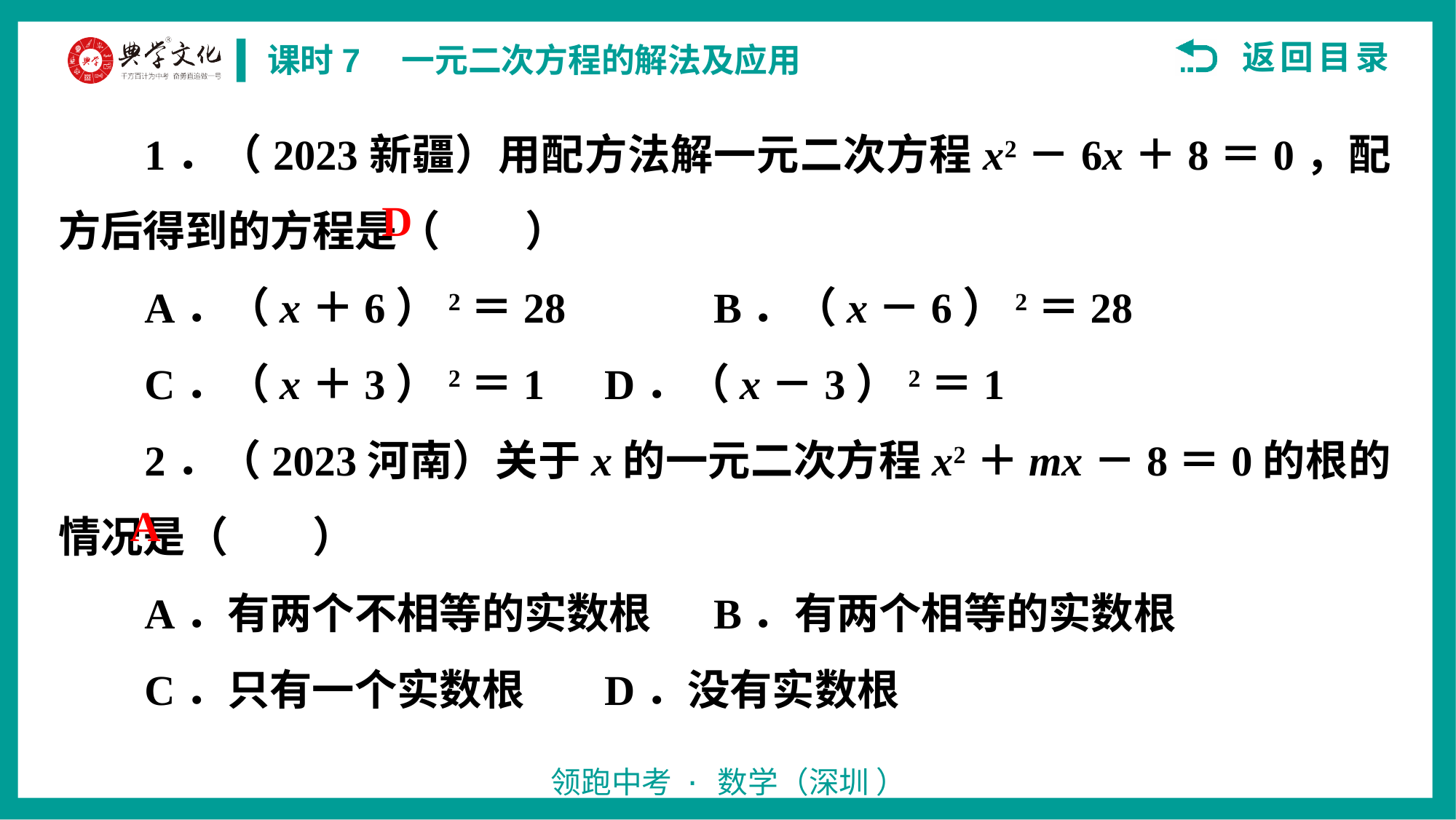

1．（2023新疆）用配方法解一元二次方程x2－6x＋8＝0，配方后得到的方程是（　　）
A．（x＋6）2＝28    	B．（x－6）2＝28
C．（x＋3）2＝1    	D．（x－3）2＝1
2．（2023河南）关于x的一元二次方程x2＋mx－8＝0的根的情况是（　　）
A．有两个不相等的实数根    	B．有两个相等的实数根
C．只有一个实数根    	D．没有实数根
D
A